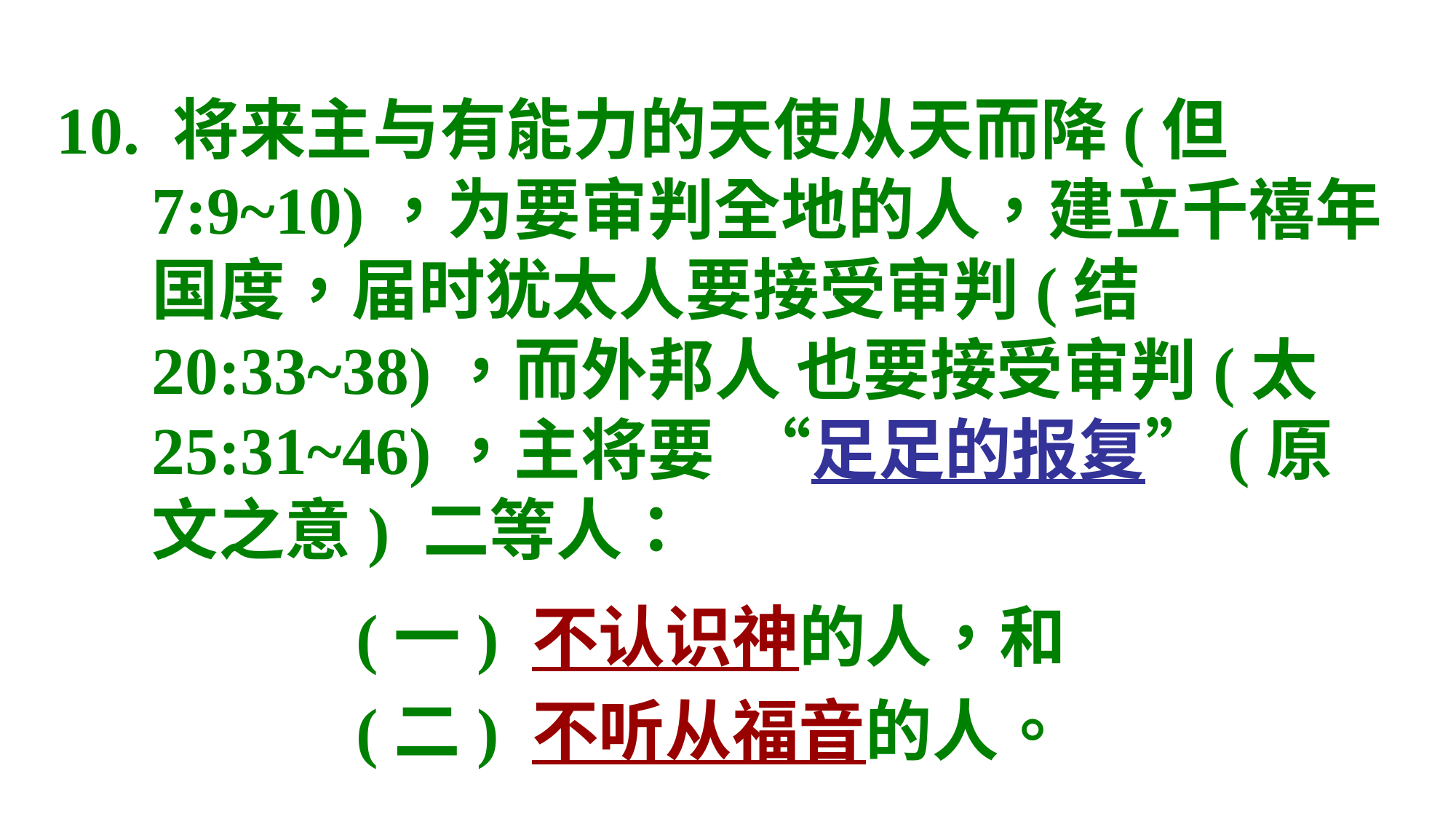

10. 将来主与有能力的天使从天而降(但7:9~10)，为要审判全地的人，建立千禧年国度，届时犹太人要接受审判(结20:33~38)，而外邦人 也要接受审判(太25:31~46)，主将要  “足足的报复”(原文之意) 二等人：
(一) 不认识神的人，和
(二) 不听从福音的人。